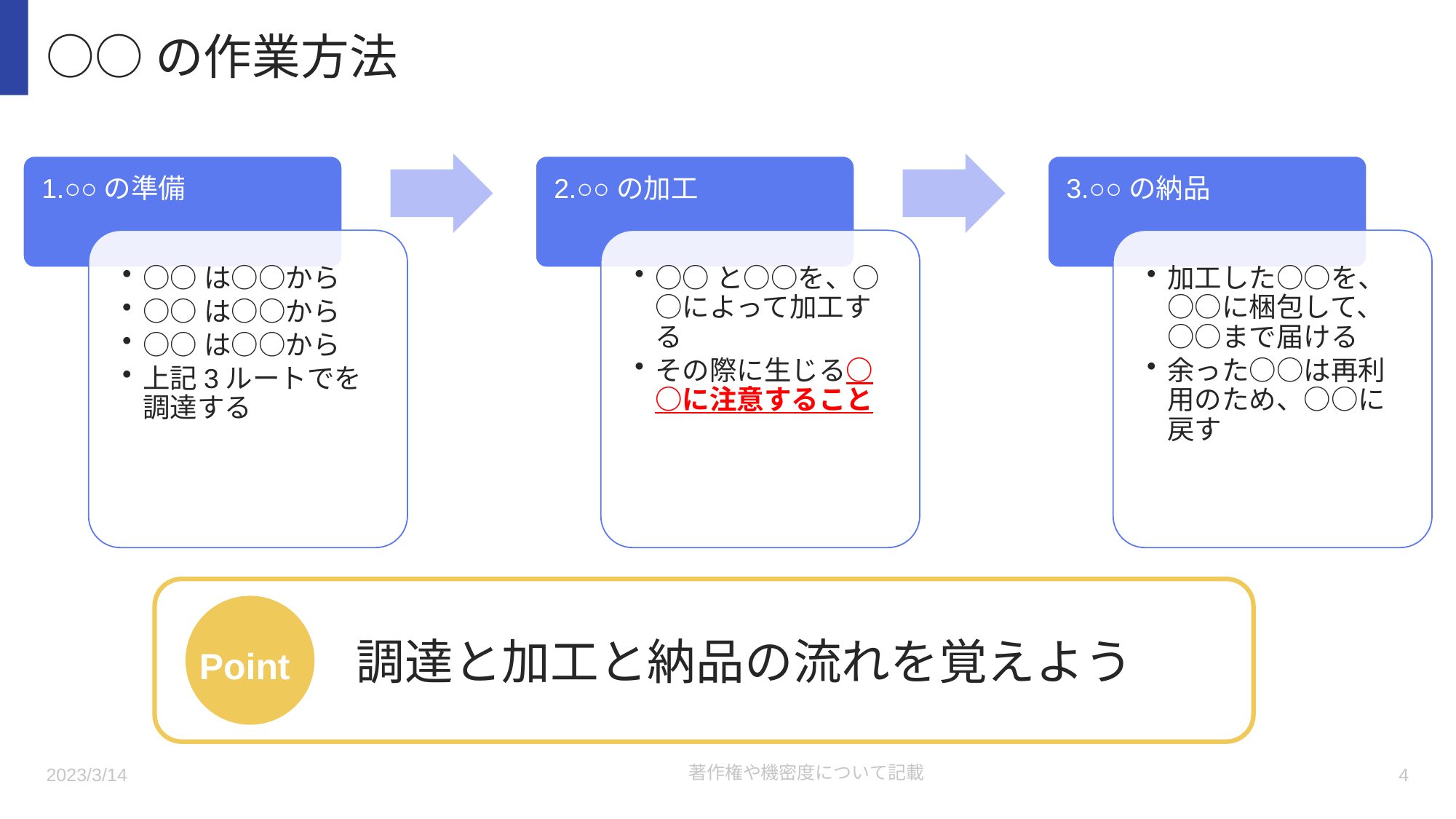

# ○○の作業方法
1.○○の準備
○○は○○から
○○は○○から
○○は○○から
上記3ルートでを調達する

2.○○の加工
○○と○○を、○○によって加工する
その際に生じる○○に注意すること

3.○○の納品
加工した○○を、○○に梱包して、○○まで届ける
余った○○は再利用のため、○○に戻す

Point

調達と加工と納品の流れを覚えよう
2023/3/14
著作権や機密度について記載
4